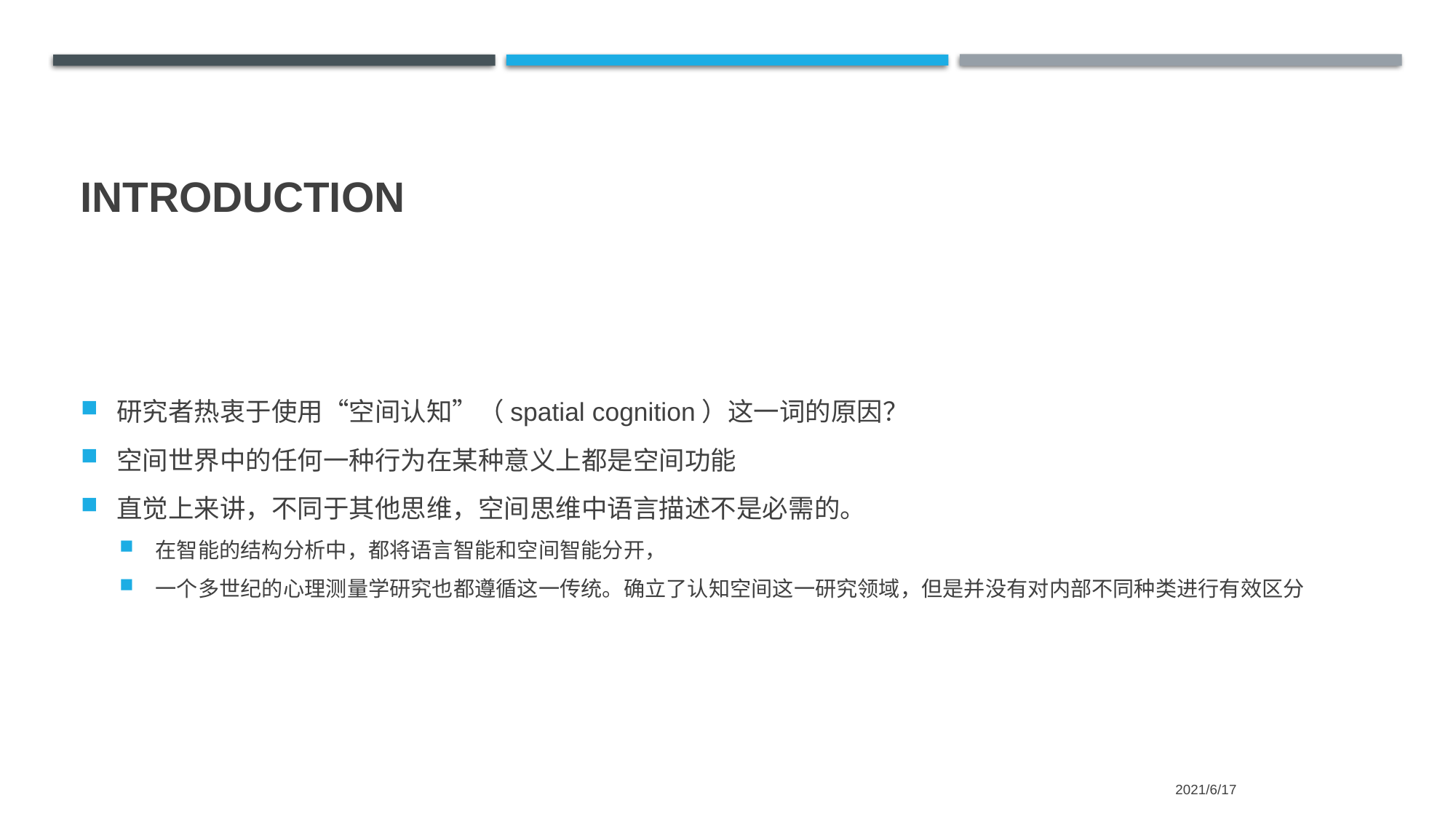

# Introduction
研究者热衷于使用“空间认知”（spatial cognition）这一词的原因？
空间世界中的任何一种行为在某种意义上都是空间功能
直觉上来讲，不同于其他思维，空间思维中语言描述不是必需的。
在智能的结构分析中，都将语言智能和空间智能分开，
一个多世纪的心理测量学研究也都遵循这一传统。确立了认知空间这一研究领域，但是并没有对内部不同种类进行有效区分
2021/6/17